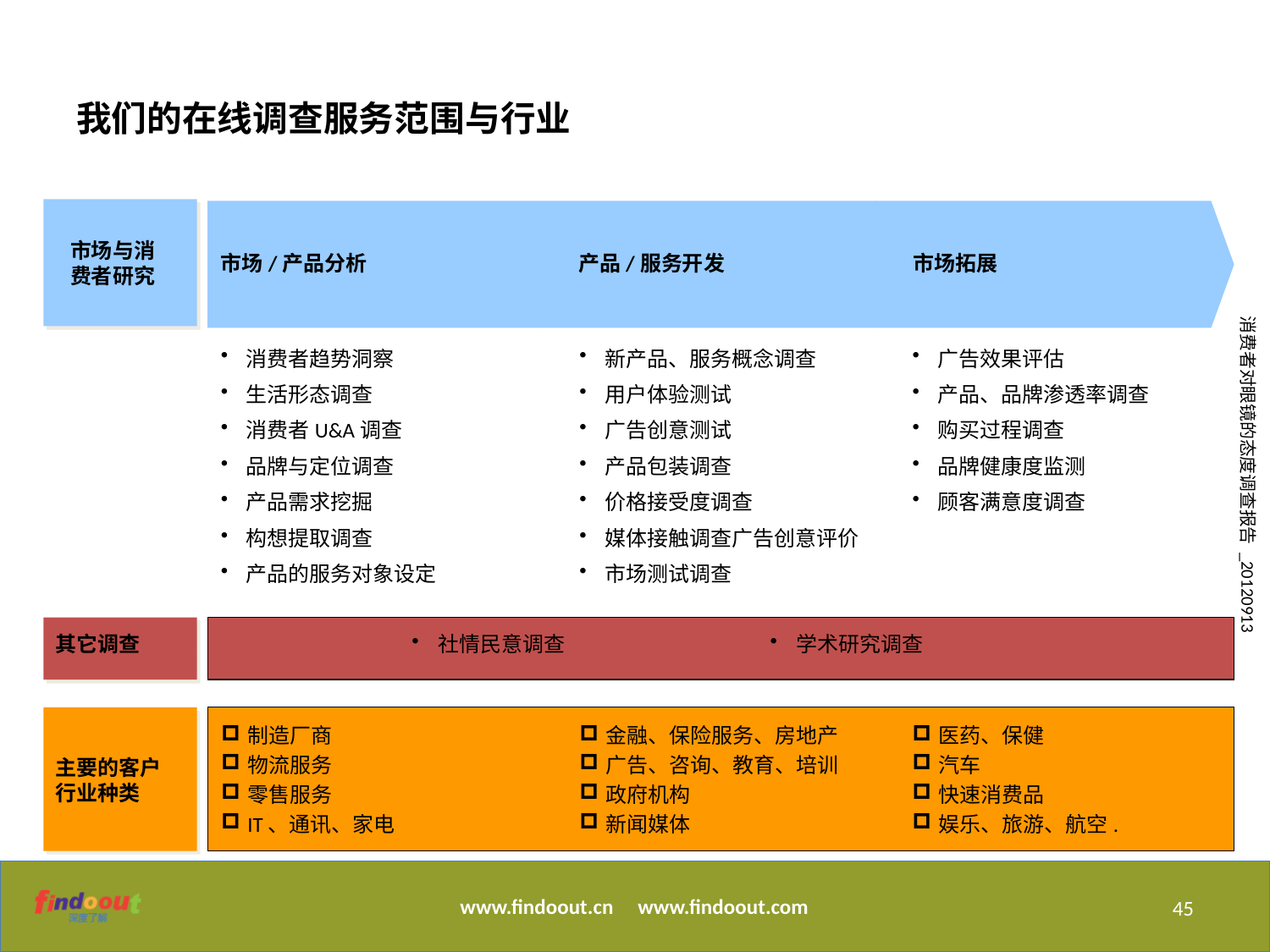

我们的在线调查服务范围与行业

市场/产品分析

产品/服务开发

市场拓展
市场与消费者研究
消费者趋势洞察
生活形态调查
消费者U&A调查
品牌与定位调查
产品需求挖掘
构想提取调查
产品的服务对象设定
新产品、服务概念调查
用户体验测试
广告创意测试
产品包装调查
价格接受度调查
媒体接触调查广告创意评价
市场测试调查
广告效果评估
产品、品牌渗透率调查
购买过程调查
品牌健康度监测
顾客满意度调查

其它调查
社情民意调查
学术研究调查

制造厂商
物流服务
零售服务
IT、通讯、家电
金融、保险服务、房地产
广告、咨询、教育、培训
政府机构
新闻媒体
医药、保健
汽车
快速消费品
娱乐、旅游、航空.
主要的客户行业种类
45